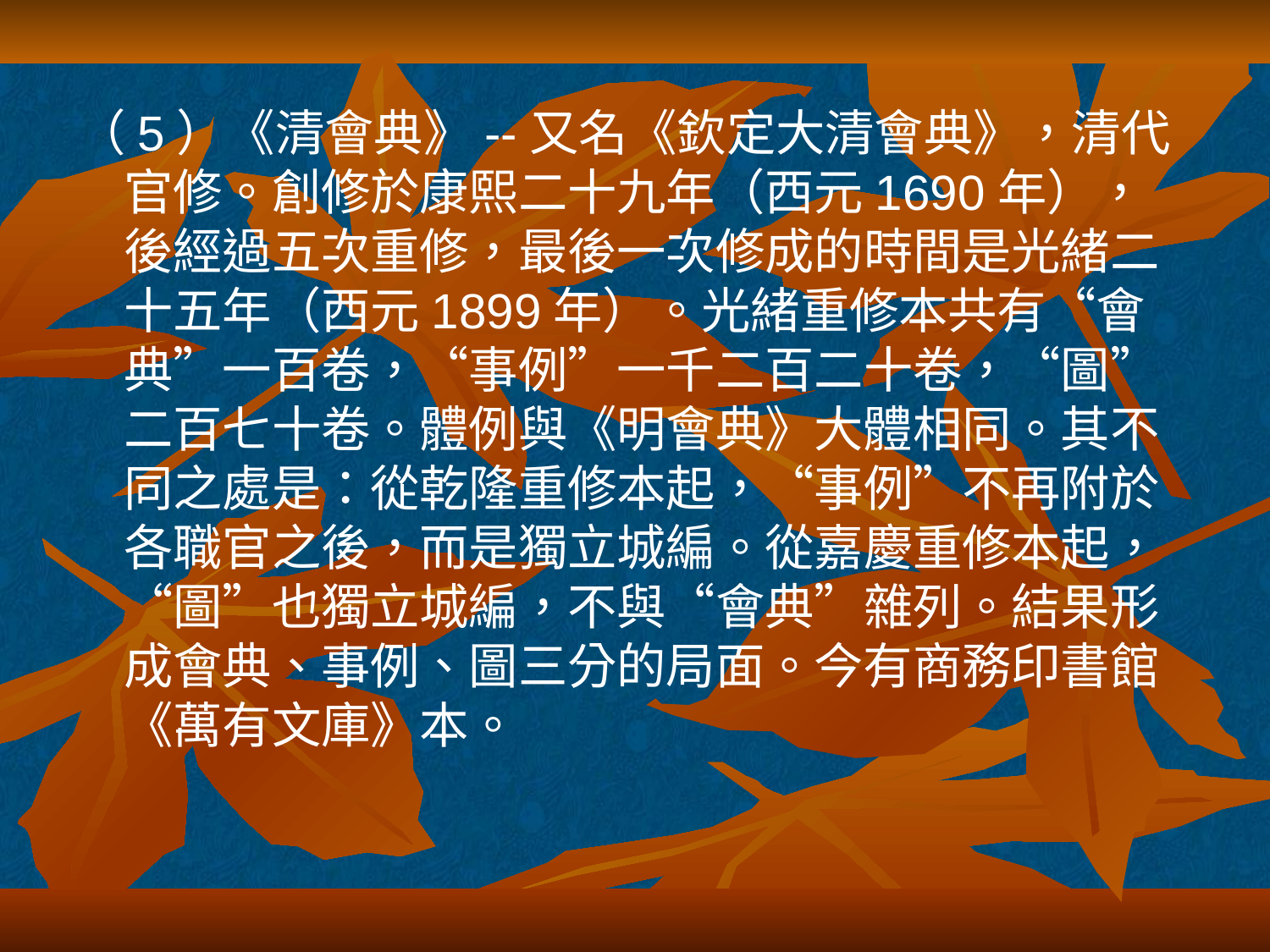

（5）《清會典》--又名《欽定大清會典》，清代官修。創修於康熙二十九年（西元1690年），後經過五次重修，最後一次修成的時間是光緒二十五年（西元1899年）。光緒重修本共有“會典”一百卷，“事例”一千二百二十卷，“圖”二百七十卷。體例與《明會典》大體相同。其不同之處是：從乾隆重修本起，“事例”不再附於各職官之後，而是獨立城編。從嘉慶重修本起，“圖”也獨立城編，不與“會典”雜列。結果形成會典、事例、圖三分的局面。今有商務印書館《萬有文庫》本。